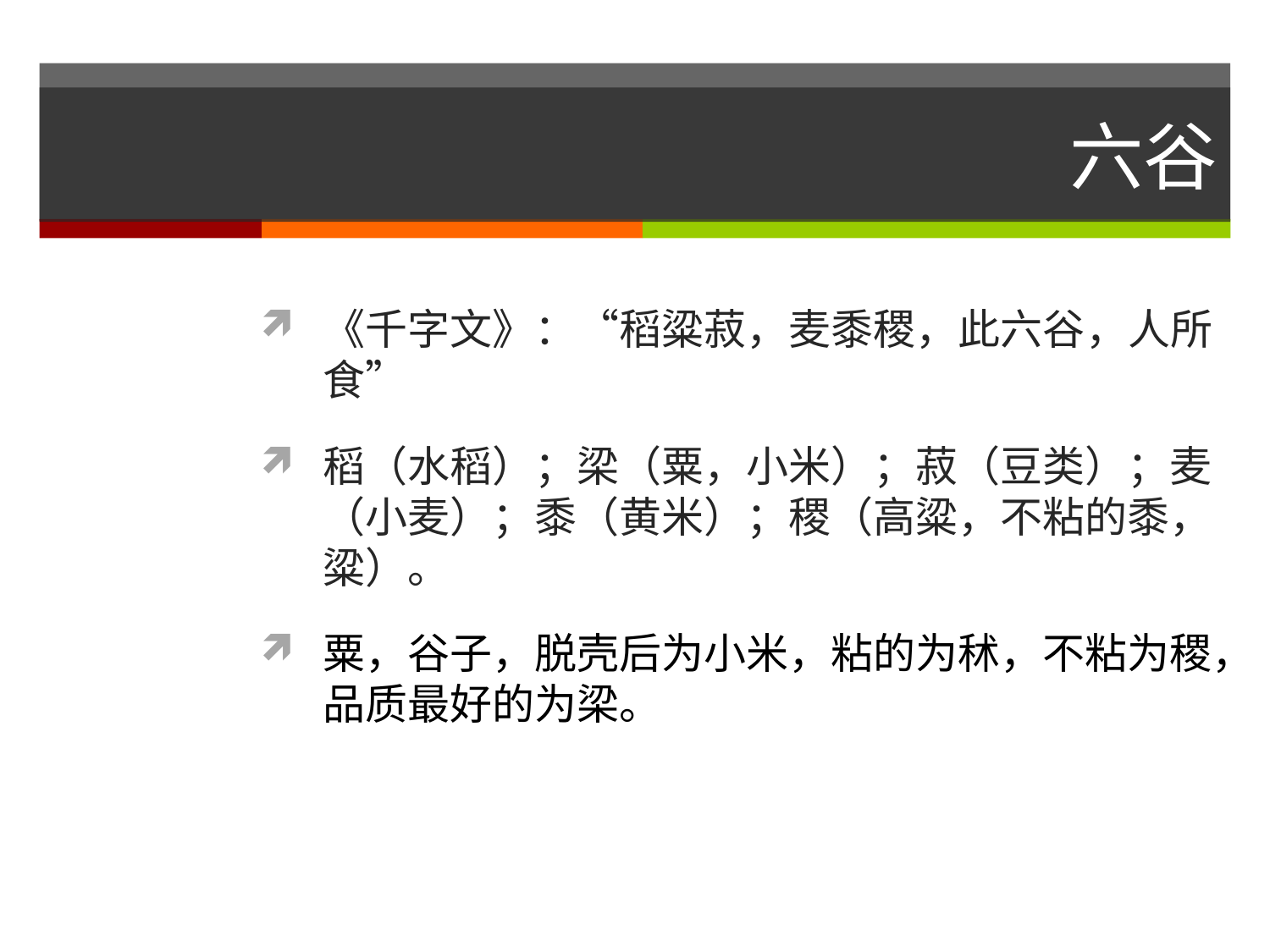

# 六谷
《千字文》：“稻粱菽，麦黍稷，此六谷，人所食”
稻（水稻）；梁（粟，小米）；菽（豆类）；麦（小麦）；黍（黄米）；稷（高粱，不粘的黍，粱）。
粟，谷子，脱壳后为小米，粘的为秫，不粘为稷，品质最好的为梁。